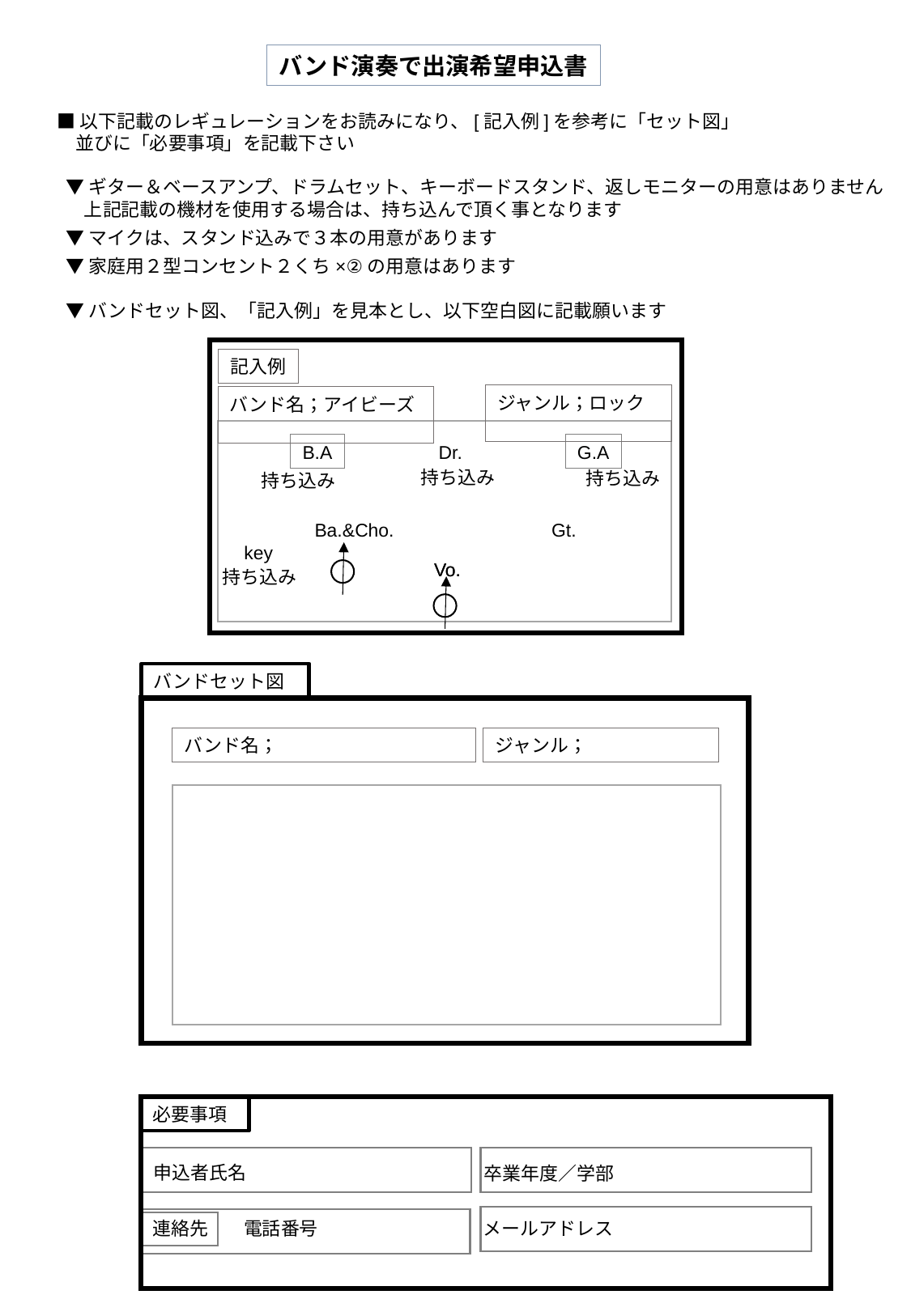

バンド演奏で出演希望申込書
■以下記載のレギュレーションをお読みになり、[記入例]を参考に「セット図」
　並びに「必要事項」を記載下さい
▼ギター＆ベースアンプ、ドラムセット、キーボードスタンド、返しモニターの用意はありません
　上記記載の機材を使用する場合は、持ち込んで頂く事となります

▼マイクは、スタンド込みで３本の用意があります

▼家庭用２型コンセント２くち×②の用意はあります

▼バンドセット図、「記入例」を見本とし、以下空白図に記載願います

記入例
ジャンル；ロック
バンド名；アイビーズ

B.A
Dr.
G.A
持ち込み
持ち込み
持ち込み
Ba.&Cho.
Gt.
key
Vo.
Vo.
持ち込み

バンドセット図

バンド名；
ジャンル；

必要事項

申込者氏名
卒業年度／学部

連絡先
電話番号
メールアドレス